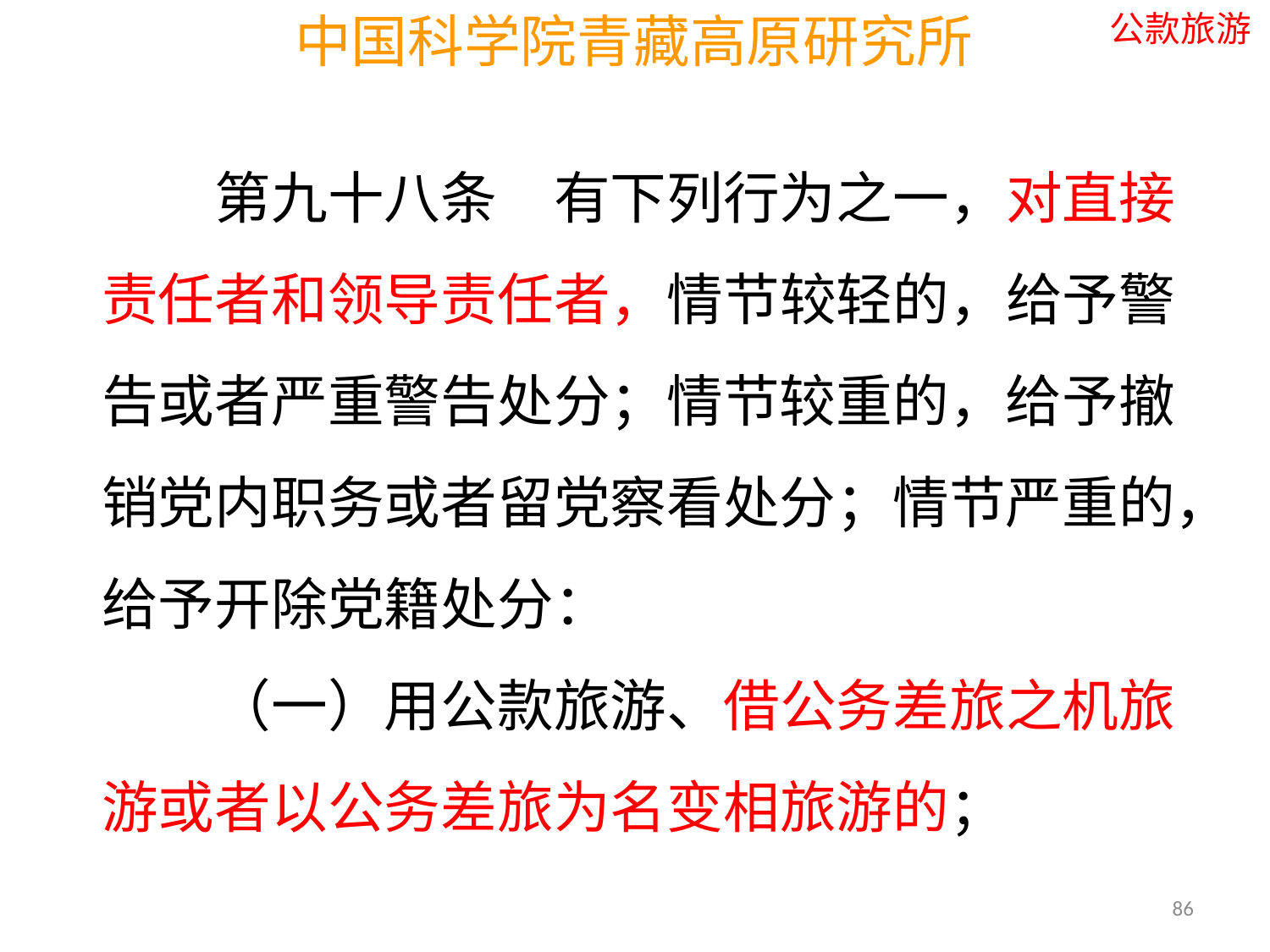

公款旅游
　　第九十八条　有下列行为之一，对直接责任者和领导责任者，情节较轻的，给予警告或者严重警告处分；情节较重的，给予撤销党内职务或者留党察看处分；情节严重的，给予开除党籍处分：
　　（一）用公款旅游、借公务差旅之机旅游或者以公务差旅为名变相旅游的；
86